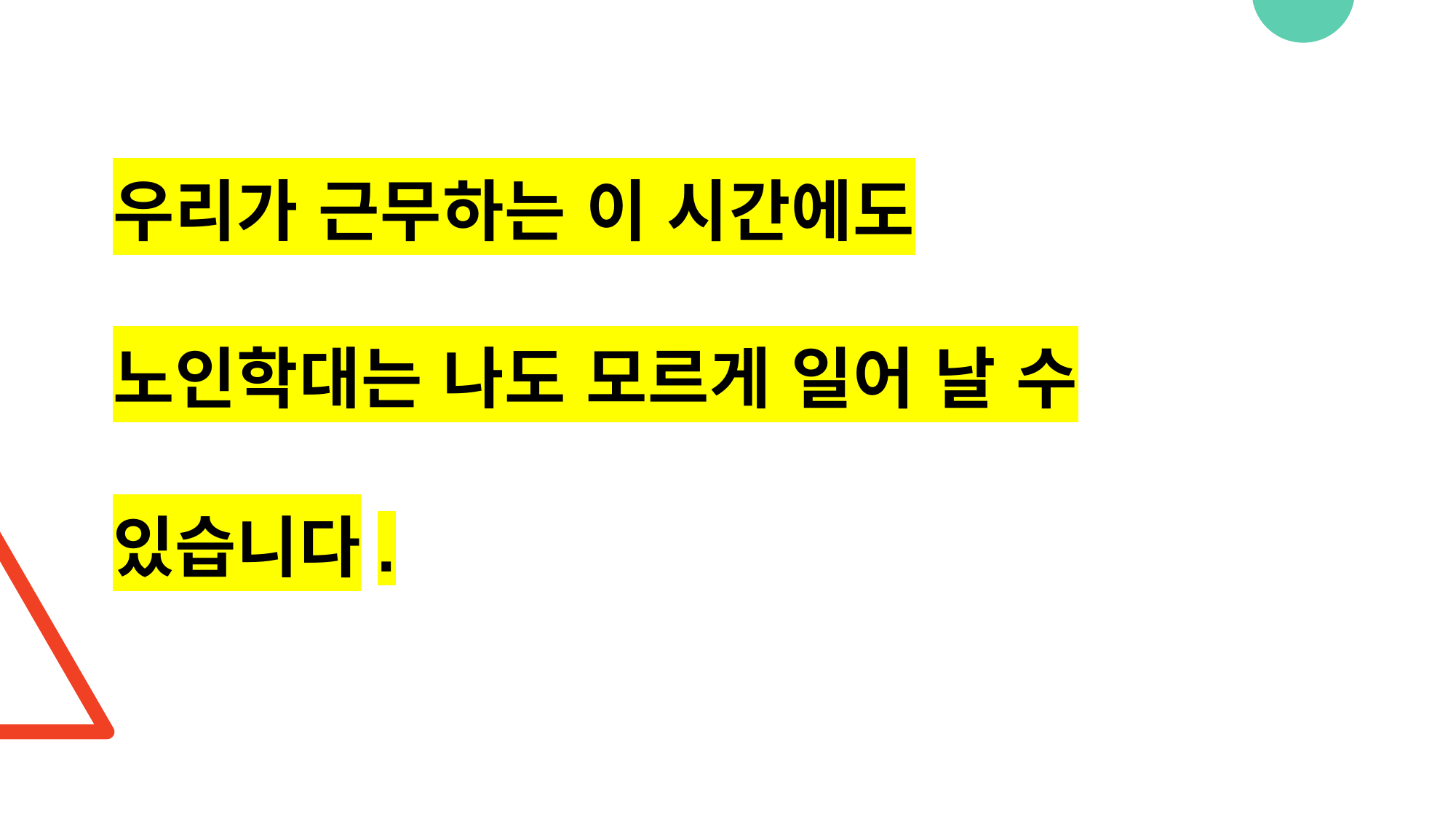

# 우리가 근무하는 이 시간에도 노인학대는 나도 모르게 일어 날 수 있습니다.